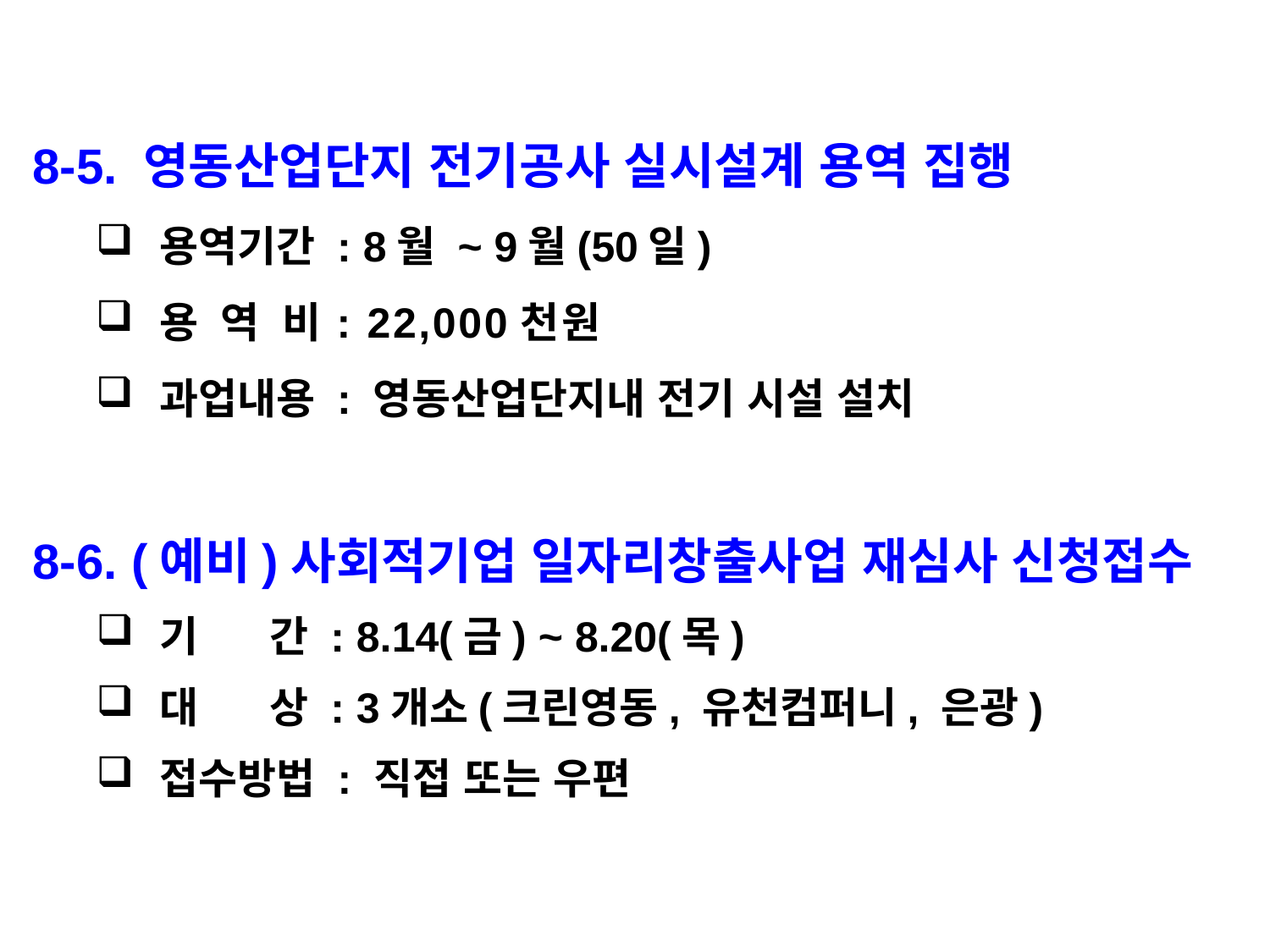

8-5. 영동산업단지 전기공사 실시설계 용역 집행
용역기간 : 8월 ~ 9월(50일)
용 역 비: 22,000천원
과업내용 : 영동산업단지내 전기 시설 설치

8-6. (예비)사회적기업 일자리창출사업 재심사 신청접수
기      간 : 8.14(금) ~ 8.20(목)
대      상 : 3개소(크린영동, 유천컴퍼니, 은광)
접수방법 : 직접 또는 우편